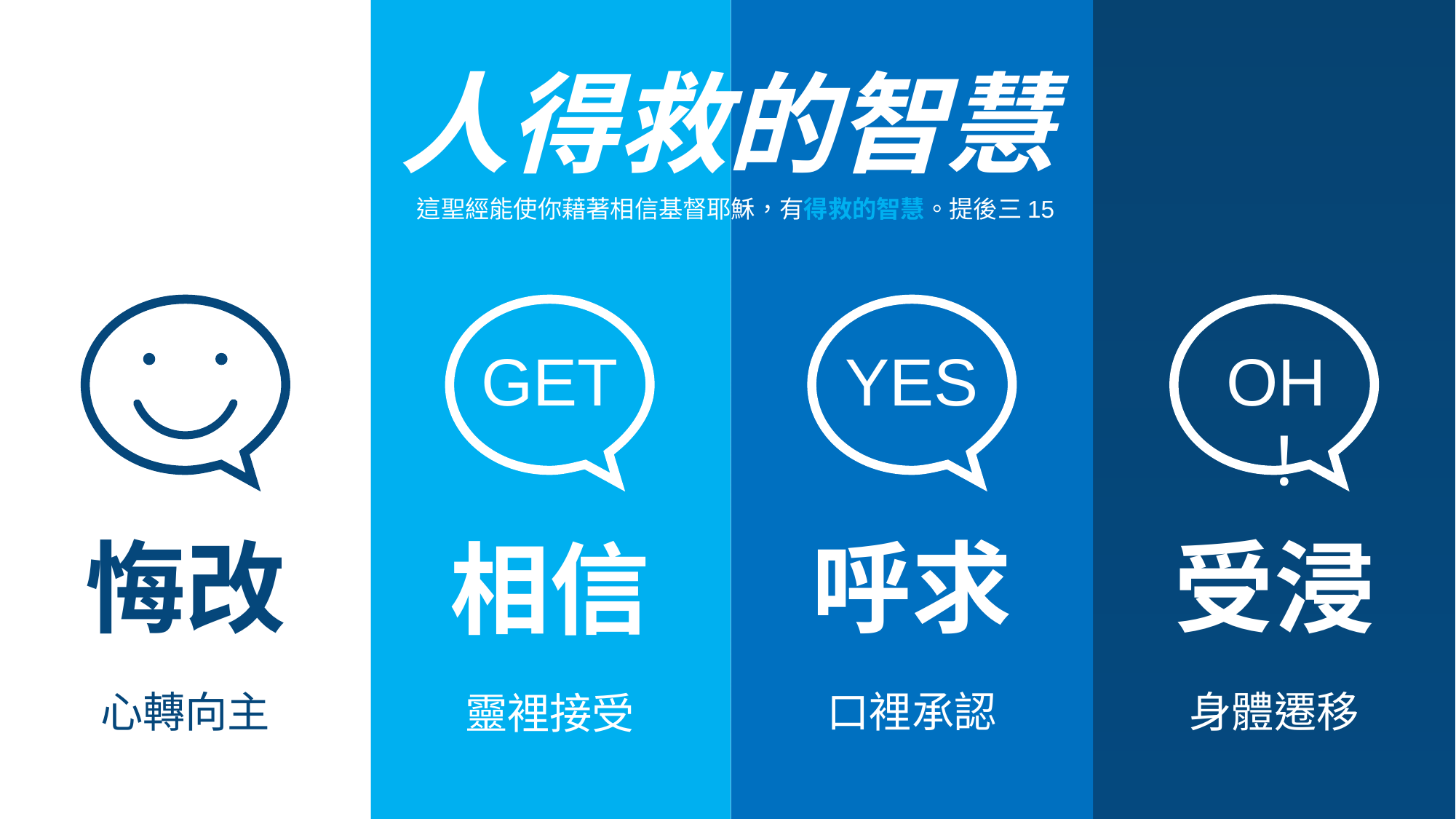

人得救的智慧
這聖經能使你藉著相信基督耶穌，有得救的智慧。提後三15

悔改

GET
相信

YES
呼求

OH！
受浸
心轉向主
口裡承認
身體遷移
靈裡接受